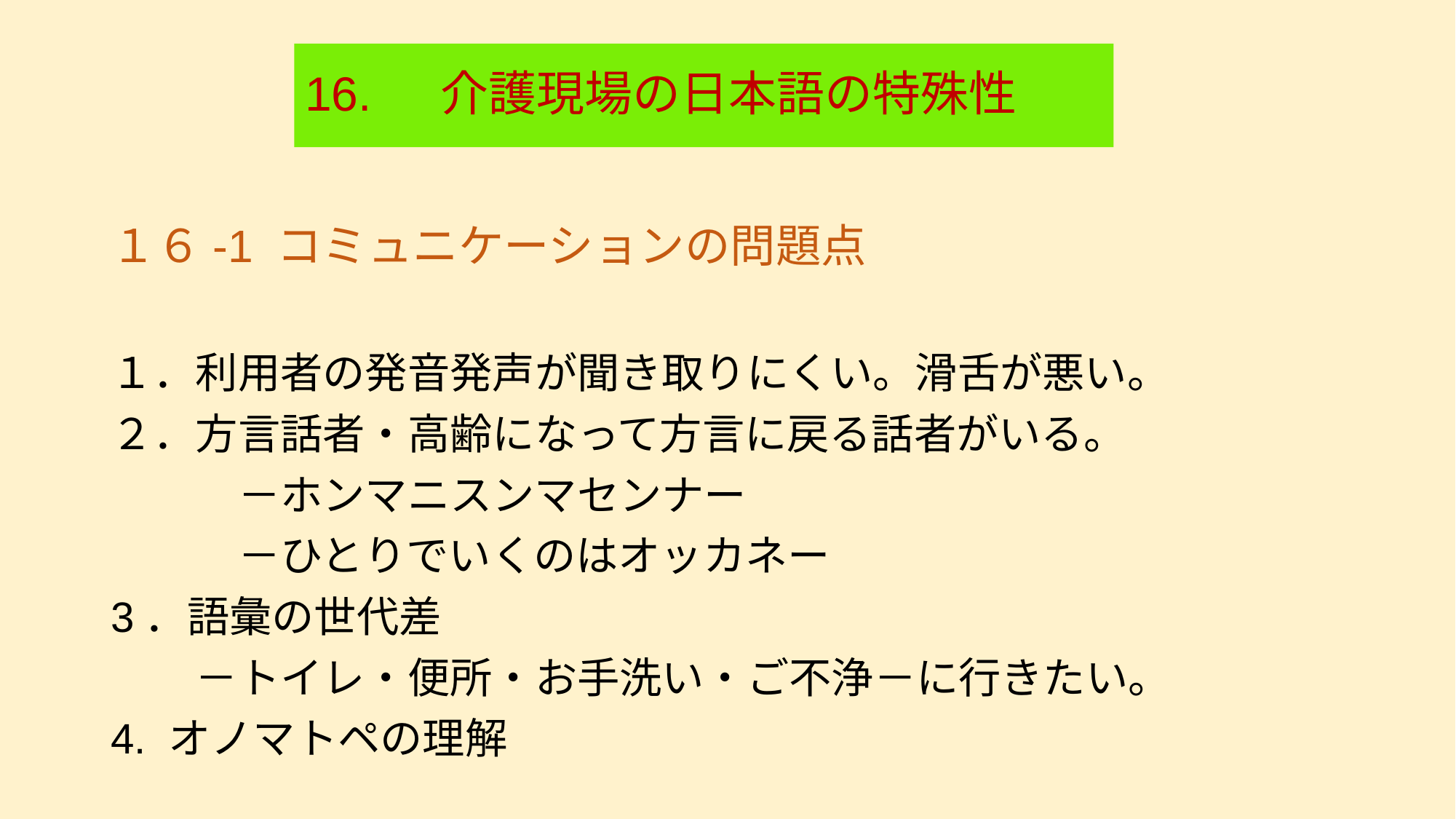

# 16.　 介護現場の日本語の特殊性
１６-1 コミュニケーションの問題点

１．利用者の発音発声が聞き取りにくい。滑舌が悪い。
２．方言話者・高齢になって方言に戻る話者がいる。
　　　－ホンマニスンマセンナー
　　　－ひとりでいくのはオッカネー
3．語彙の世代差
　　－トイレ・便所・お手洗い・ご不浄－に行きたい。
4. オノマトペの理解